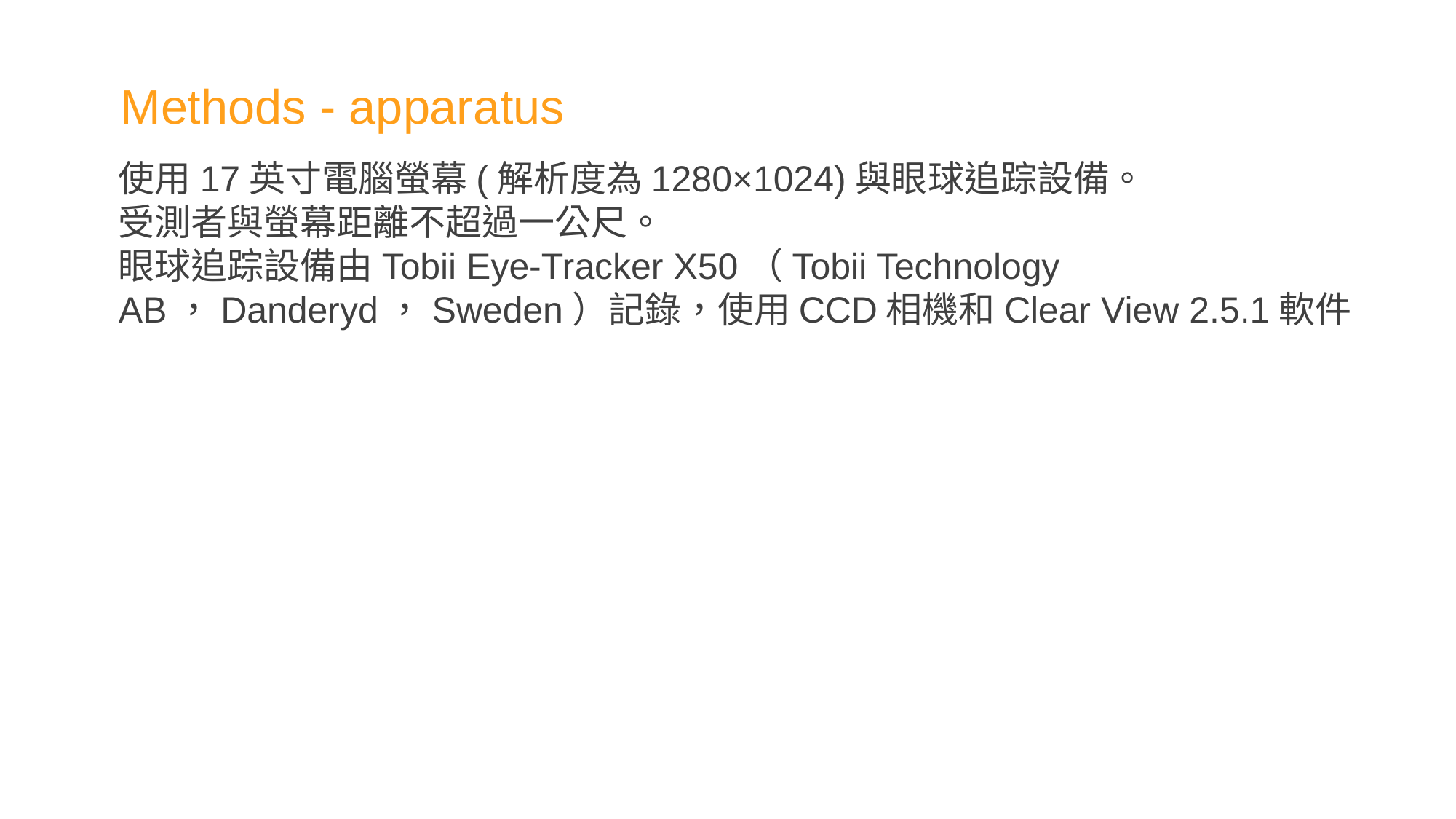

Methods - apparatus
使用17英寸電腦螢幕(解析度為1280×1024)與眼球追踪設備。
受測者與螢幕距離不超過一公尺。
眼球追踪設備由Tobii Eye-Tracker X50（Tobii Technology AB，Danderyd，Sweden）記錄，使用CCD相機和Clear View 2.5.1軟件